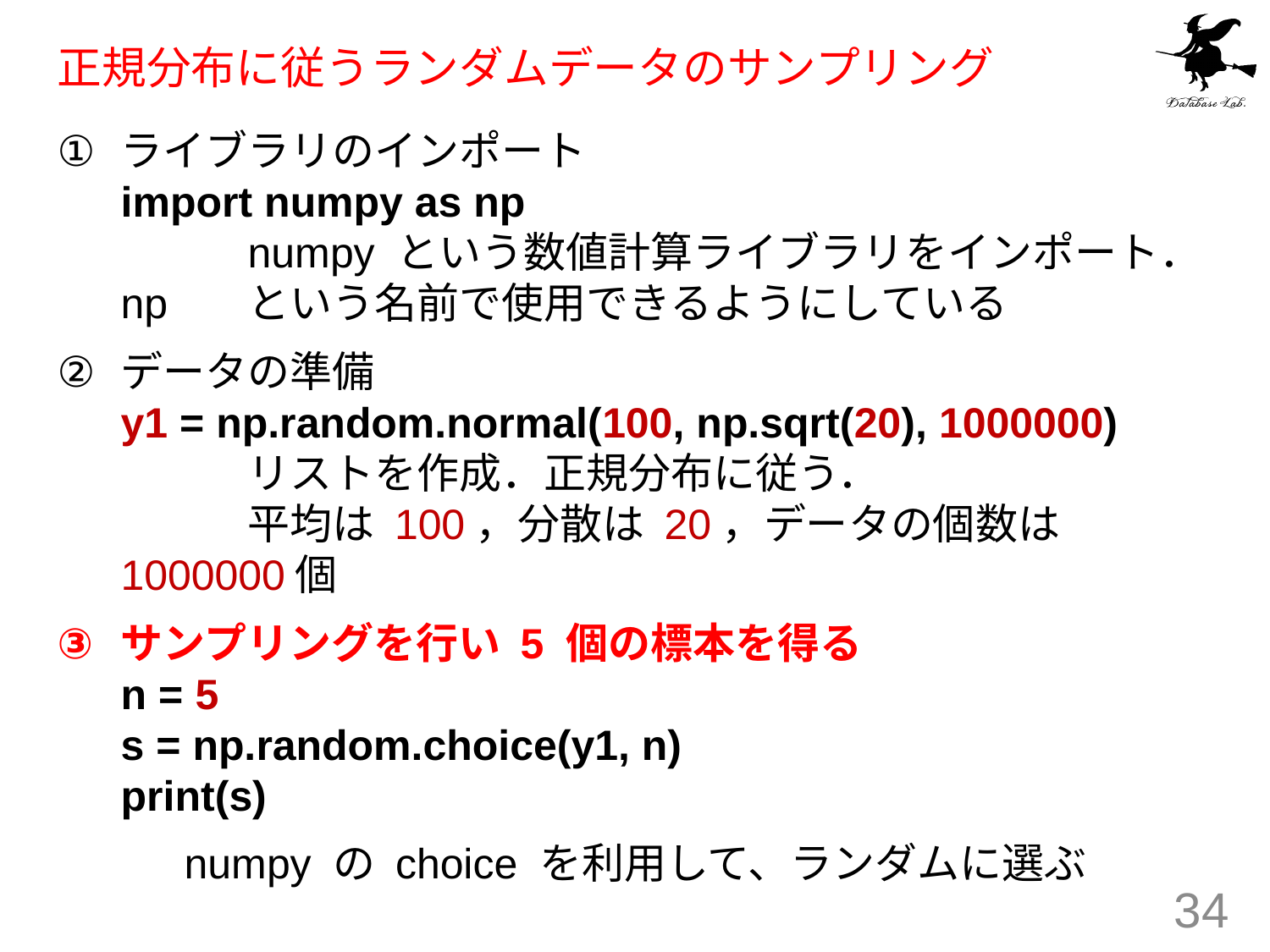

# 正規分布に従うランダムデータのサンプリング
ライブラリのインポート
import numpy as np
	numpy という数値計算ライブラリをインポート．np	という名前で使用できるようにしている
データの準備
y1 = np.random.normal(100, np.sqrt(20), 1000000)
	リストを作成．正規分布に従う．
	平均は 100，分散は 20，データの個数は 1000000個
サンプリングを行い 5 個の標本を得る
n = 5
s = np.random.choice(y1, n)
print(s)
	numpy の choice を利用して、ランダムに選ぶ

34